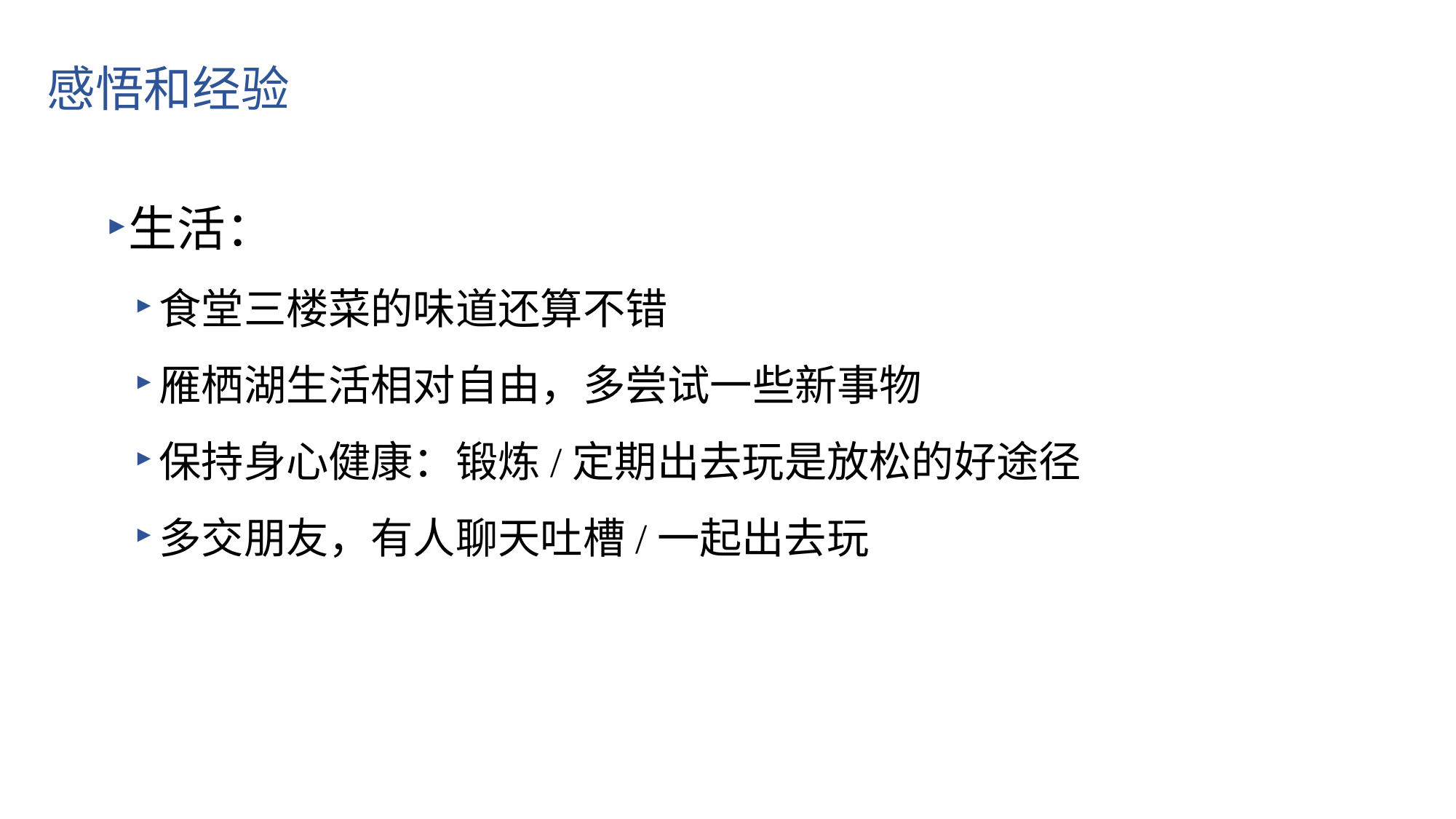

感悟和经验
生活：
食堂三楼菜的味道还算不错
雁栖湖生活相对自由，多尝试一些新事物
保持身心健康：锻炼/定期出去玩是放松的好途径
多交朋友，有人聊天吐槽/一起出去玩